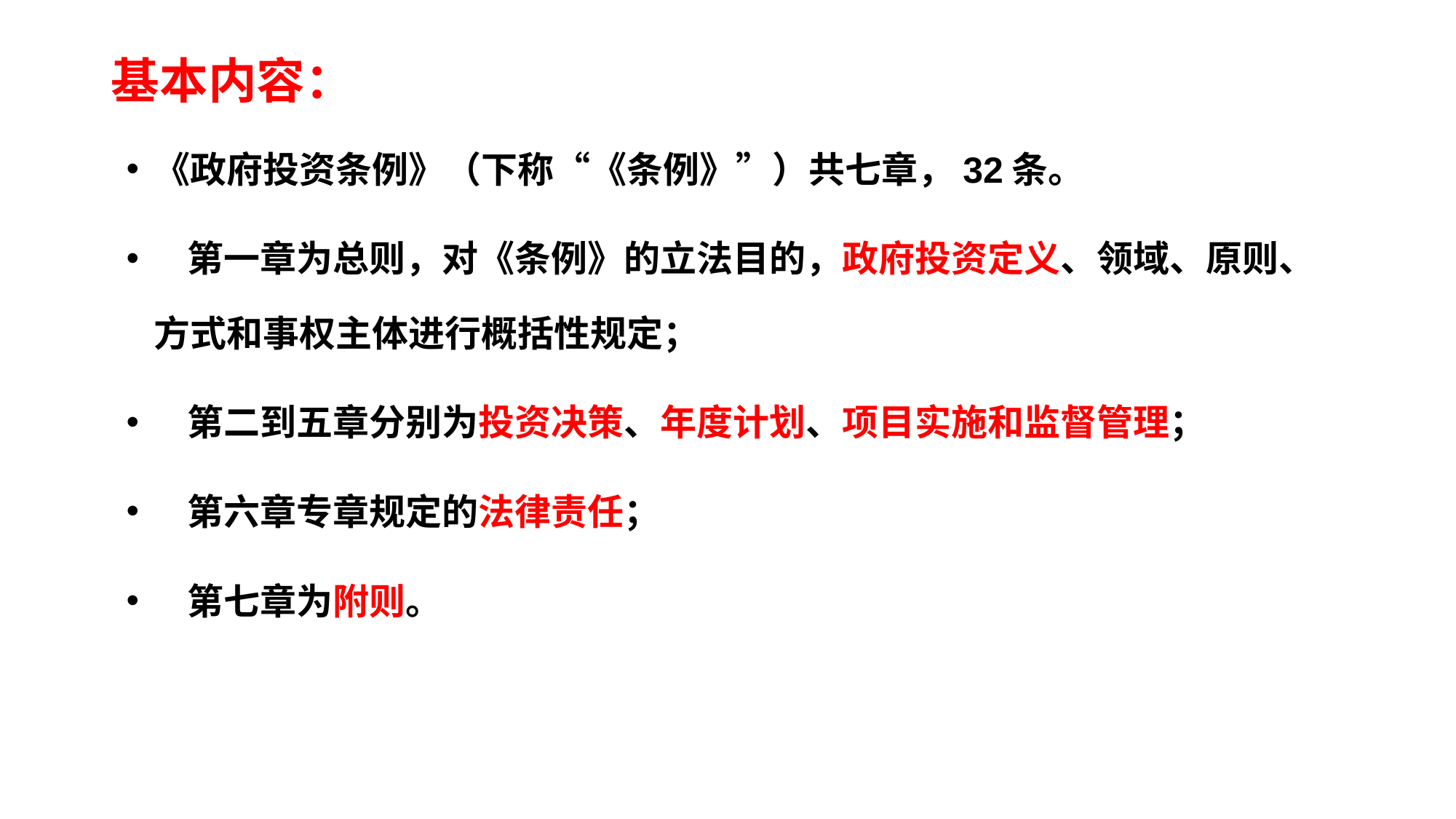

# 基本内容：
《政府投资条例》（下称“《条例》”）共七章，32条。
   第一章为总则，对《条例》的立法目的，政府投资定义、领域、原则、方式和事权主体进行概括性规定；
   第二到五章分别为投资决策、年度计划、项目实施和监督管理；
   第六章专章规定的法律责任；
   第七章为附则。